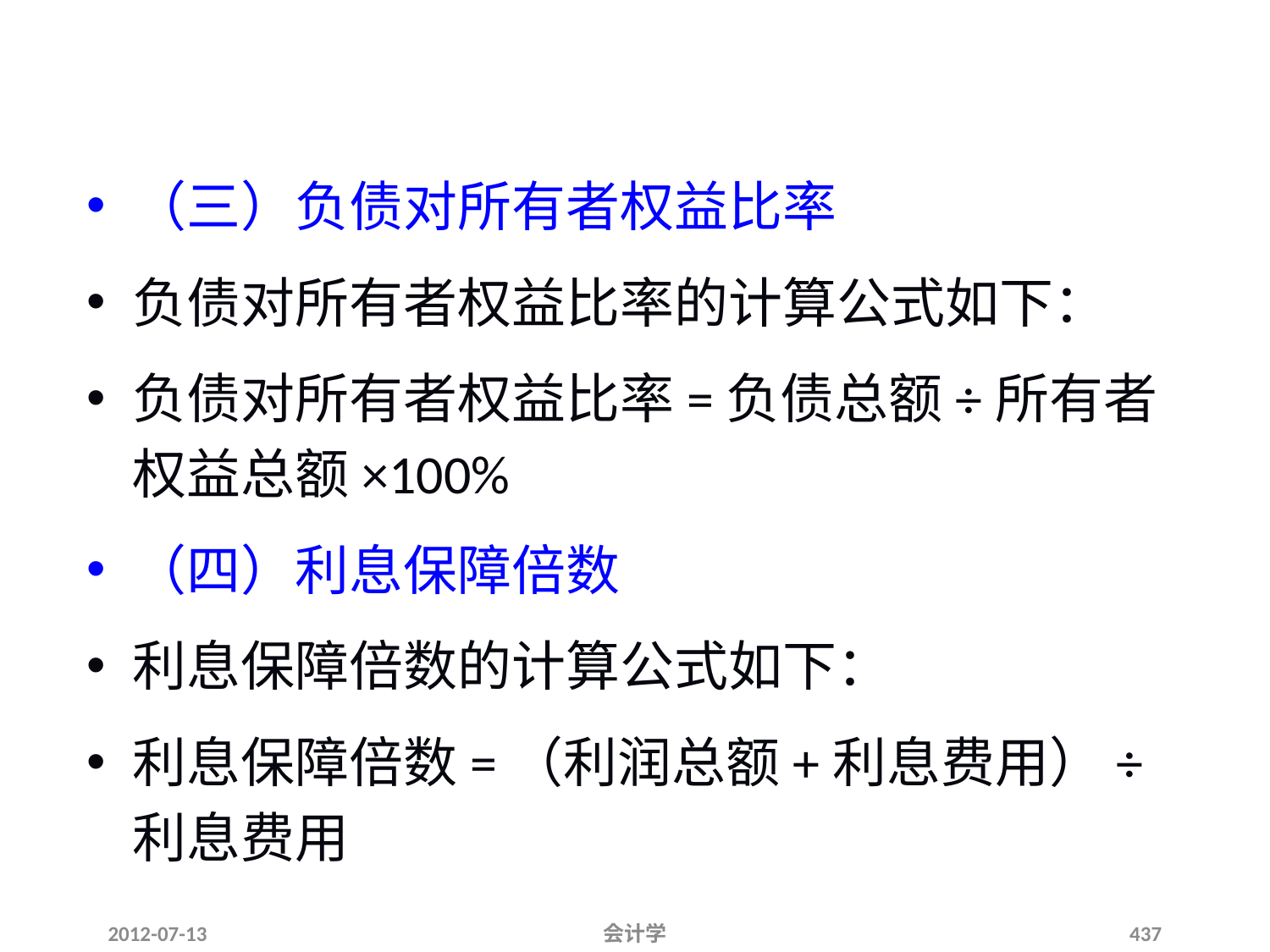

（三）负债对所有者权益比率
负债对所有者权益比率的计算公式如下：
负债对所有者权益比率=负债总额÷所有者权益总额×100%
（四）利息保障倍数
利息保障倍数的计算公式如下：
利息保障倍数=（利润总额+利息费用）÷利息费用

2012-07-13
会计学
437